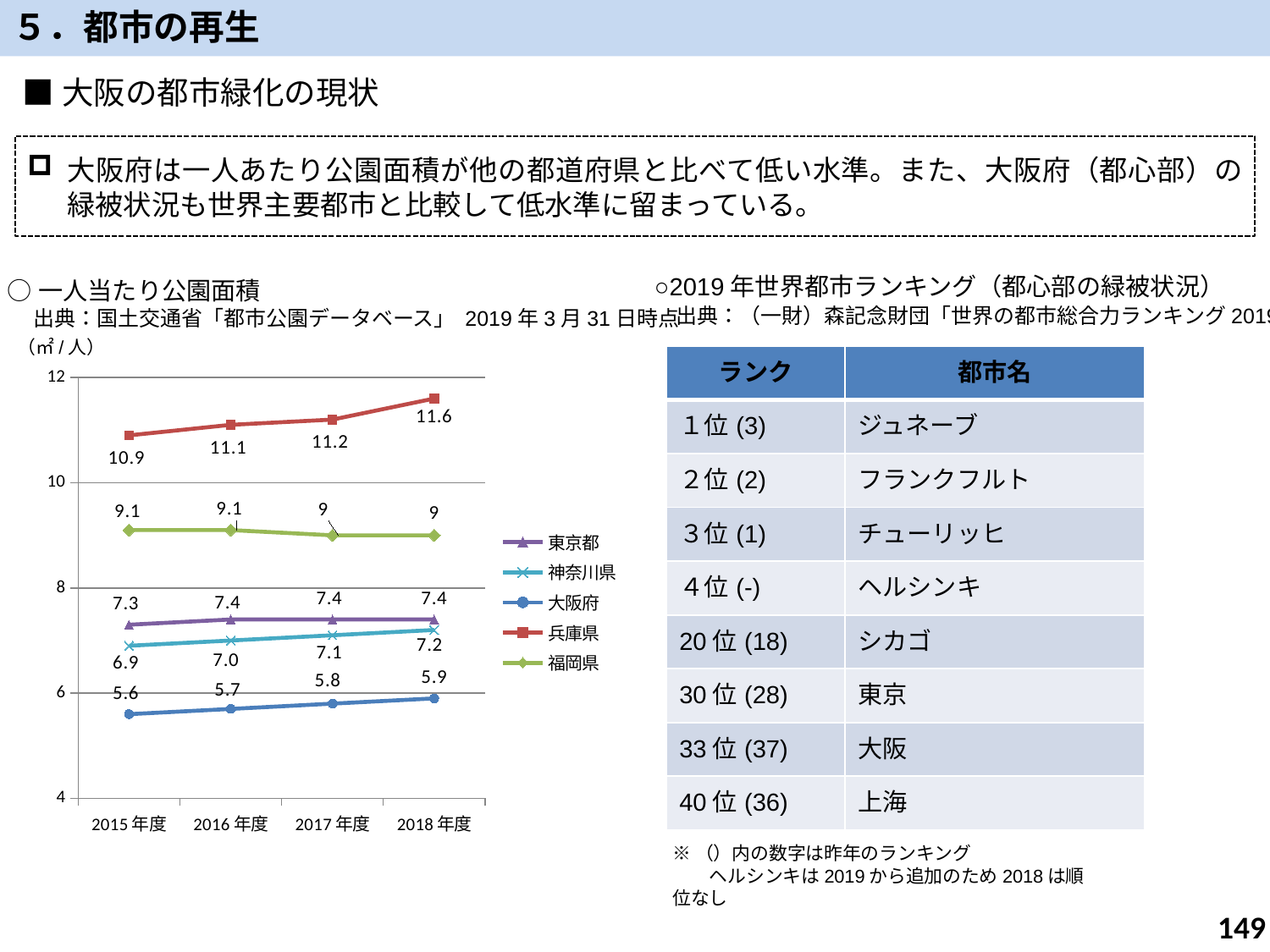

５．都市の再生
■大阪の都市緑化の現状
大阪府は一人あたり公園面積が他の都道府県と比べて低い水準。また、大阪府（都心部）の緑被状況も世界主要都市と比較して低水準に留まっている。
○2019年世界都市ランキング（都心部の緑被状況）
○一人当たり公園面積
　 出典：国土交通省「都市公園データベース」 2019年3月31日時点
   出典：（一財）森記念財団「世界の都市総合力ランキング2019」
（㎡/人）
| ランク | 都市名 |
| --- | --- |
| １位(3) | ジュネーブ |
| ２位(2) | フランクフルト |
| ３位(1) | チューリッヒ |
| ４位(-) | ヘルシンキ |
| 20位(18) | シカゴ |
| 30位(28) | 東京 |
| 33位(37) | 大阪 |
| 40位(36) | 上海 |

### Chart

| Category | 東京都 | 神奈川県 | 大阪府 | 兵庫県 | 福岡県 |
|---|---|---|---|---|---|
| 2015年度 | 7.3 | 6.9 | 5.6 | 10.9 | 9.1 |
| 2016年度 | 7.4 | 7.0 | 5.7 | 11.1 | 9.1 |
| 2017年度 | 7.4 | 7.1 | 5.8 | 11.2 | 9.0 |
| 2018年度 | 7.4 | 7.2 | 5.9 | 11.6 | 9.0 |
※（）内の数字は昨年のランキング
　　ヘルシンキは2019から追加のため2018は順位なし
149